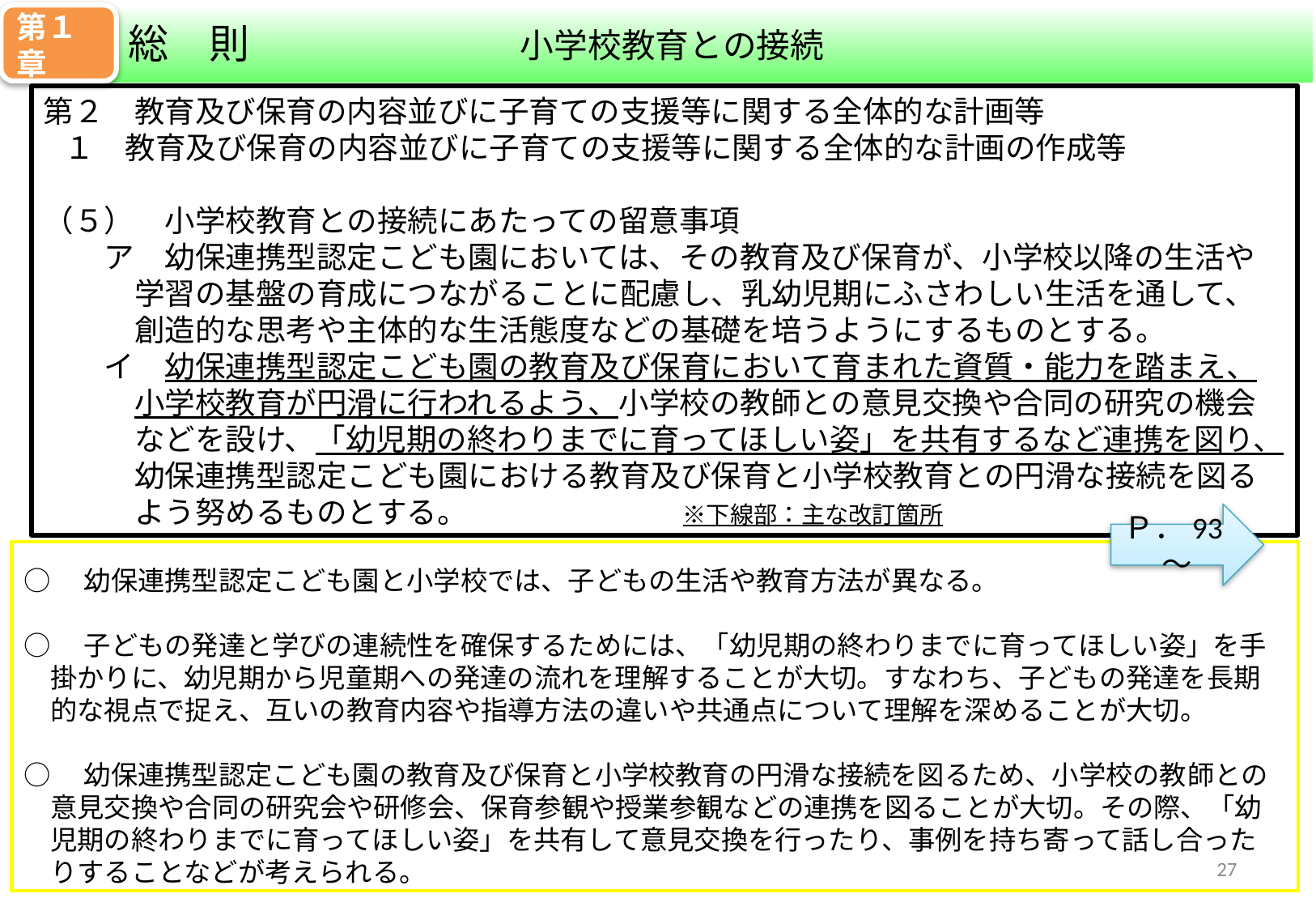

第１章
小学校教育との接続
総　則
第２　教育及び保育の内容並びに子育ての支援等に関する全体的な計画等
  １　教育及び保育の内容並びに子育ての支援等に関する全体的な計画の作成等

（５）　小学校教育との接続にあたっての留意事項
　　ア　幼保連携型認定こども園においては、その教育及び保育が、小学校以降の生活や
　　　学習の基盤の育成につながることに配慮し、乳幼児期にふさわしい生活を通して、
　　　創造的な思考や主体的な生活態度などの基礎を培うようにするものとする。
　　イ　幼保連携型認定こども園の教育及び保育において育まれた資質・能力を踏まえ、
　　　小学校教育が円滑に行われるよう、小学校の教師との意見交換や合同の研究の機会
　　　などを設け、「幼児期の終わりまでに育ってほしい姿」を共有するなど連携を図り、
　　　幼保連携型認定こども園における教育及び保育と小学校教育との円滑な接続を図る
　　　よう努めるものとする。　　　　　　　　※下線部：主な改訂箇所
Ｐ．93～
○　幼保連携型認定こども園と小学校では、子どもの生活や教育方法が異なる。

○　子どもの発達と学びの連続性を確保するためには、「幼児期の終わりまでに育ってほしい姿」を手
　掛かりに、幼児期から児童期への発達の流れを理解することが大切。すなわち、子どもの発達を長期
　的な視点で捉え、互いの教育内容や指導方法の違いや共通点について理解を深めることが大切。

○　幼保連携型認定こども園の教育及び保育と小学校教育の円滑な接続を図るため、小学校の教師との
　意見交換や合同の研究会や研修会、保育参観や授業参観などの連携を図ることが大切。その際、「幼
　児期の終わりまでに育ってほしい姿」を共有して意見交換を行ったり、事例を持ち寄って話し合った
　りすることなどが考えられる。
27